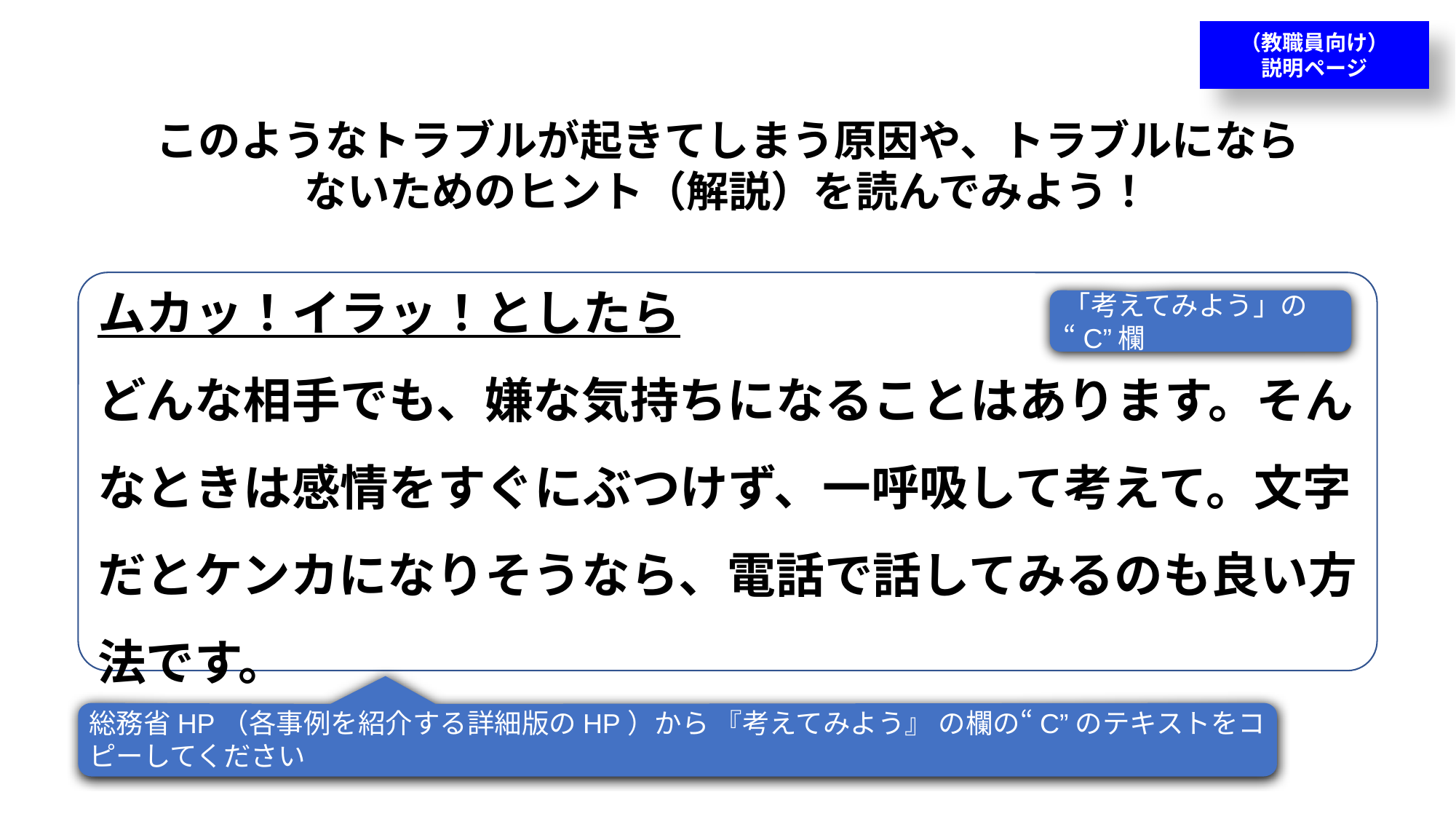

（教職員向け）
説明ページ
このようなトラブルが起きてしまう原因や、トラブルにならないためのヒント（解説）を読んでみよう！
ムカッ！イラッ！としたら
どんな相手でも、嫌な気持ちになることはあります。そんなときは感情をすぐにぶつけず、一呼吸して考えて。文字だとケンカになりそうなら、電話で話してみるのも良い方法です。
「考えてみよう」の“C”欄

総務省HP（各事例を紹介する詳細版のHP）から 『考えてみよう』 の欄の“C”のテキストをコピーしてください